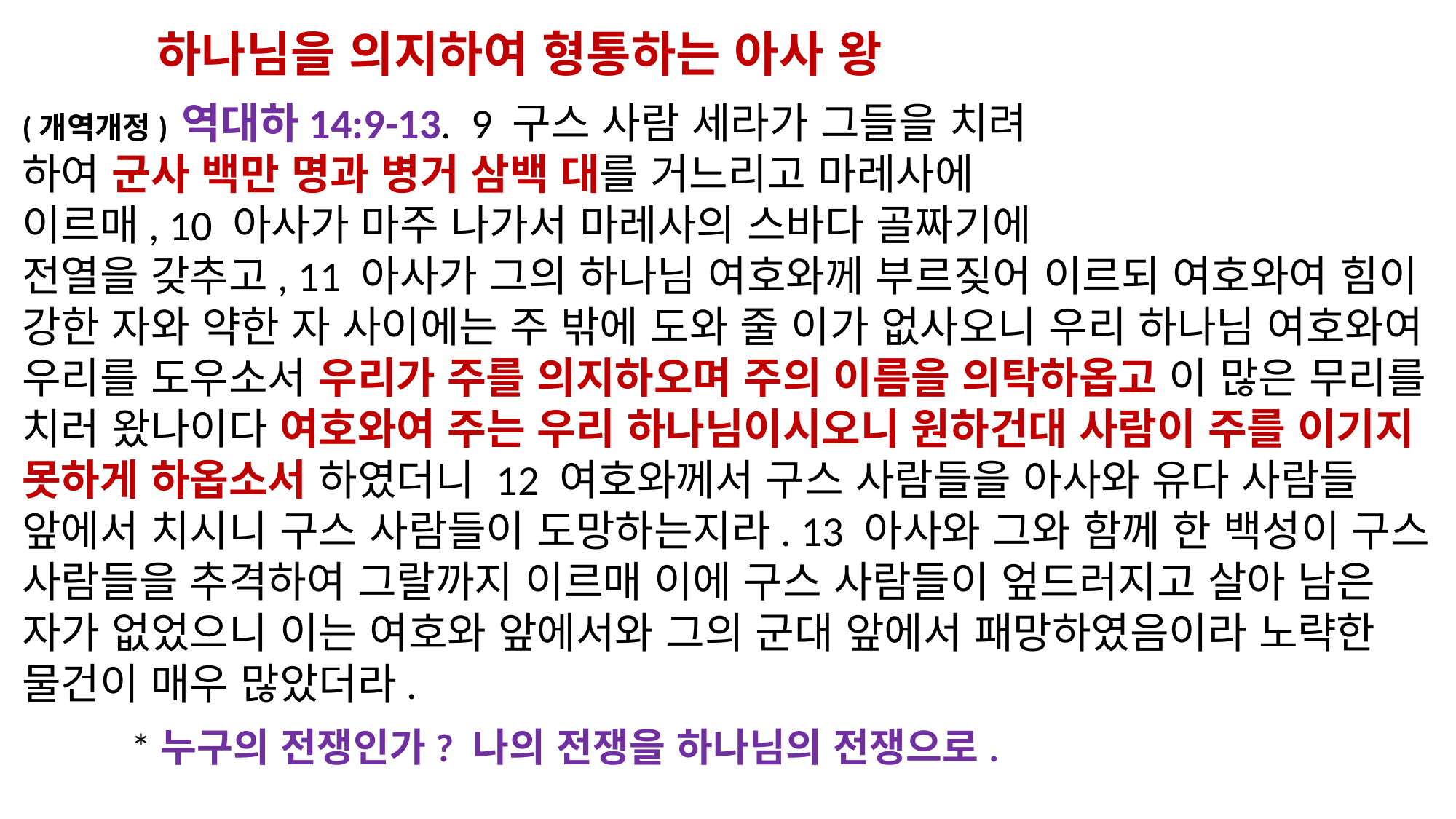

하나님을 의지하여 형통하는 아사 왕

(개역개정) 역대하14:9-13.  9 구스 사람 세라가 그들을 치려
하여 군사 백만 명과 병거 삼백 대를 거느리고 마레사에
이르매, 10 아사가 마주 나가서 마레사의 스바다 골짜기에
전열을 갖추고, 11 아사가 그의 하나님 여호와께 부르짖어 이르되 여호와여 힘이 강한 자와 약한 자 사이에는 주 밖에 도와 줄 이가 없사오니 우리 하나님 여호와여 우리를 도우소서 우리가 주를 의지하오며 주의 이름을 의탁하옵고 이 많은 무리를 치러 왔나이다 여호와여 주는 우리 하나님이시오니 원하건대 사람이 주를 이기지 못하게 하옵소서 하였더니 12 여호와께서 구스 사람들을 아사와 유다 사람들 앞에서 치시니 구스 사람들이 도망하는지라. 13 아사와 그와 함께 한 백성이 구스 사람들을 추격하여 그랄까지 이르매 이에 구스 사람들이 엎드러지고 살아 남은 자가 없었으니 이는 여호와 앞에서와 그의 군대 앞에서 패망하였음이라 노략한 물건이 매우 많았더라.

	*누구의 전쟁인가? 나의 전쟁을 하나님의 전쟁으로.